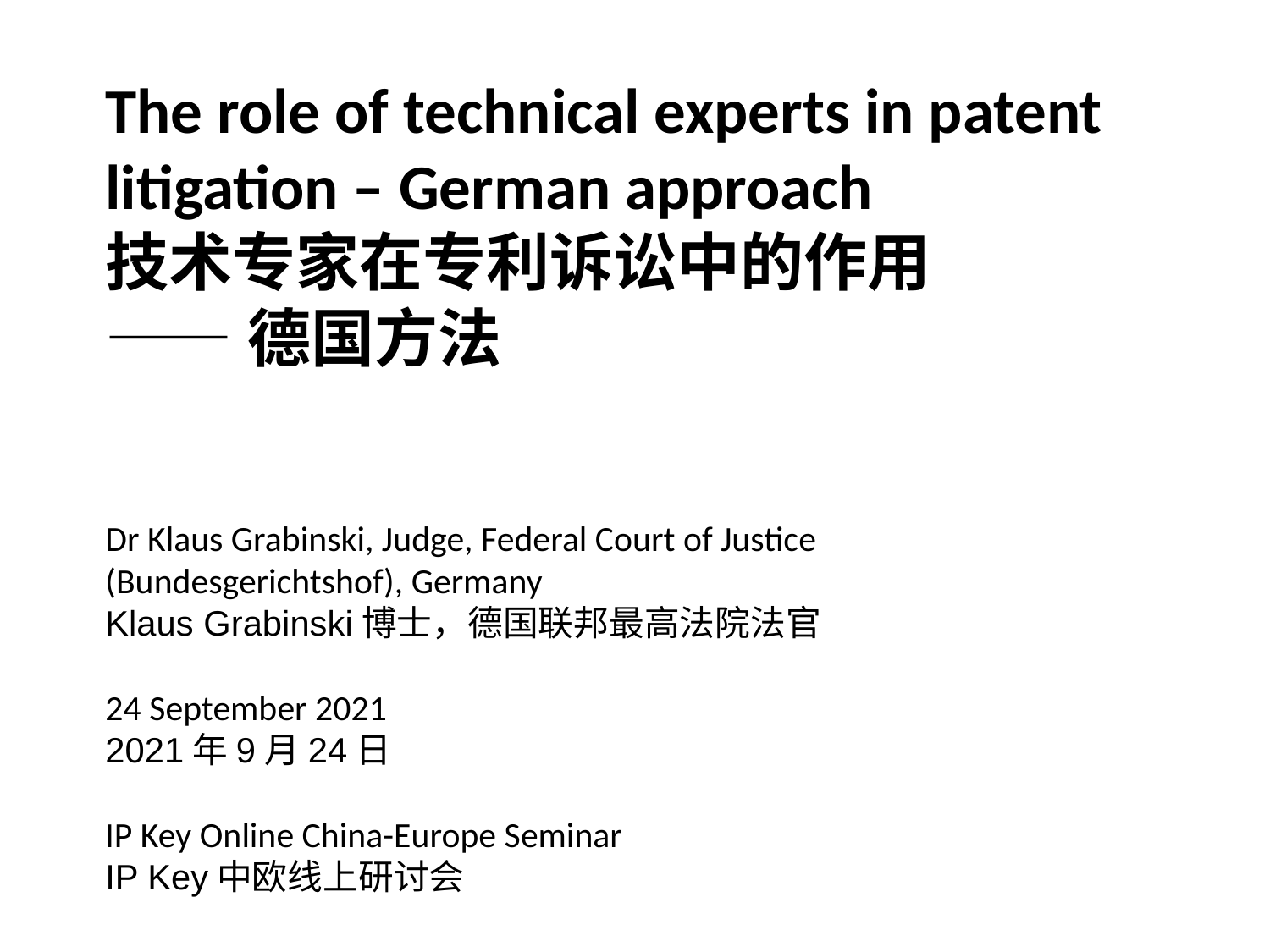

The role of technical experts in patent litigation – German approach
技术专家在专利诉讼中的作用
——德国方法
Dr Klaus Grabinski, Judge, Federal Court of Justice (Bundesgerichtshof), Germany
Klaus Grabinski博士，德国联邦最高法院法官

24 September 2021
2021年9月24日

IP Key Online China-Europe Seminar
IP Key中欧线上研讨会